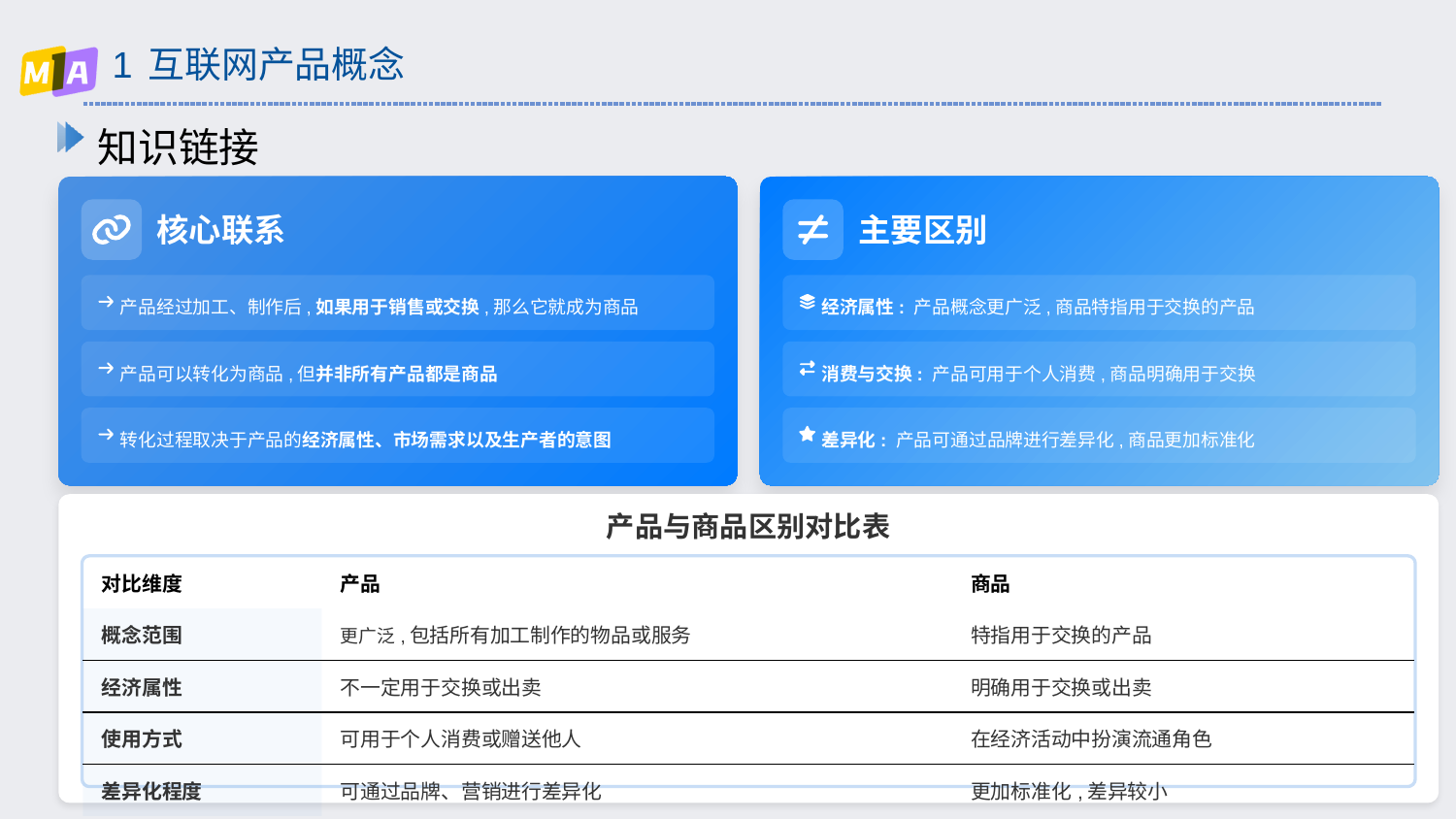

# 1 互联网产品概念
知识链接

核心联系

主要区别

产品经过加工、制作后,如果用于销售或交换,那么它就成为商品
经济属性: 产品概念更广泛,商品特指用于交换的产品

产品可以转化为商品,但并非所有产品都是商品
消费与交换: 产品可用于个人消费,商品明确用于交换

转化过程取决于产品的经济属性、市场需求以及生产者的意图
差异化: 产品可通过品牌进行差异化,商品更加标准化

产品与商品区别对比表

| 对比维度 | 产品 | 商品 |
| --- | --- | --- |
| 概念范围 | 更广泛,包括所有加工制作的物品或服务 | 特指用于交换的产品 |
| 经济属性 | 不一定用于交换或出卖 | 明确用于交换或出卖 |
| 使用方式 | 可用于个人消费或赠送他人 | 在经济活动中扮演流通角色 |
| 差异化程度 | 可通过品牌、营销进行差异化 | 更加标准化,差异较小 |